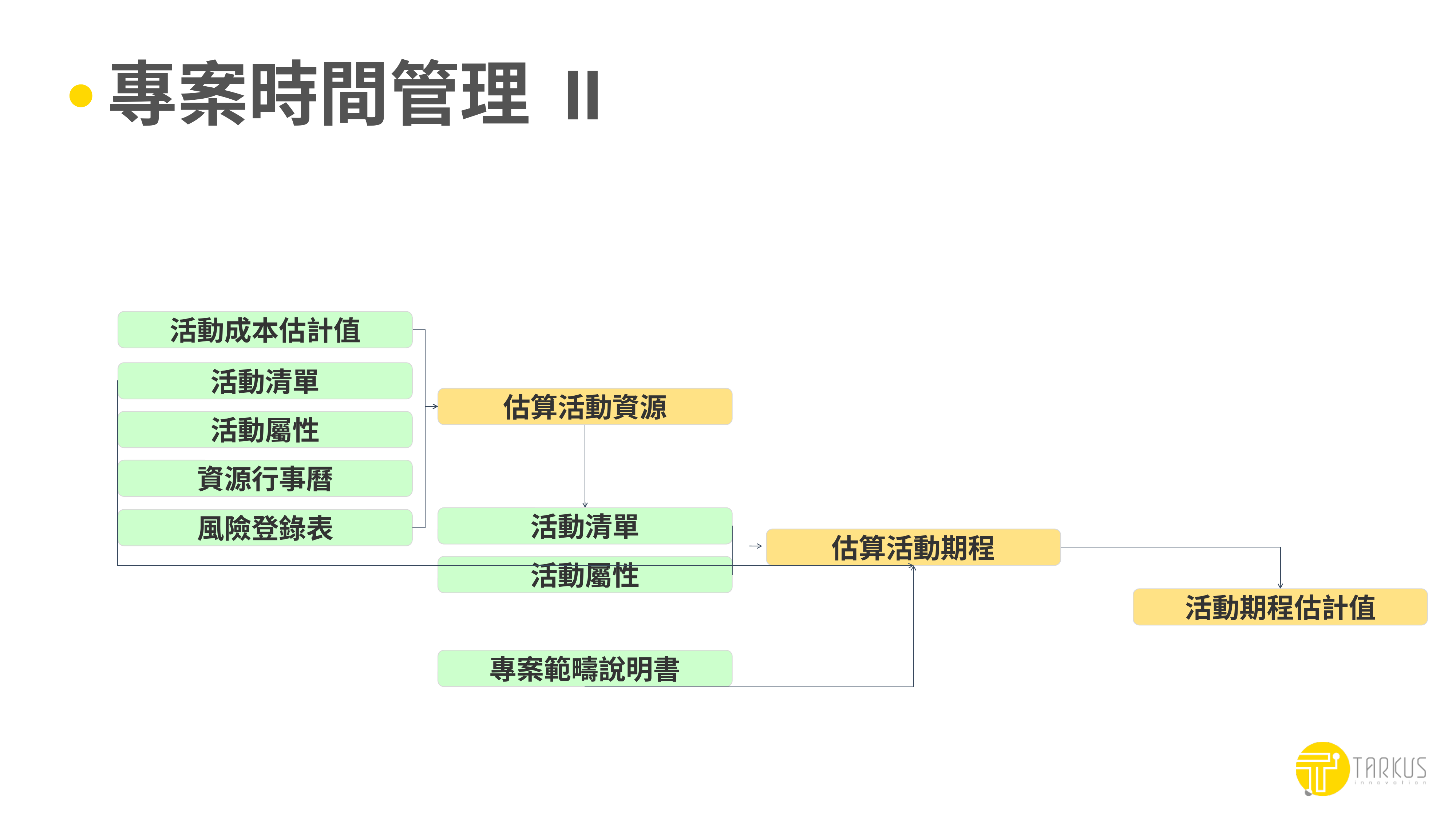

# 專案時間管理 II
活動成本估計值
活動清單
估算活動資源
活動屬性
資源行事曆
活動清單
風險登錄表
估算活動期程
活動屬性
活動期程估計值
專案範疇說明書